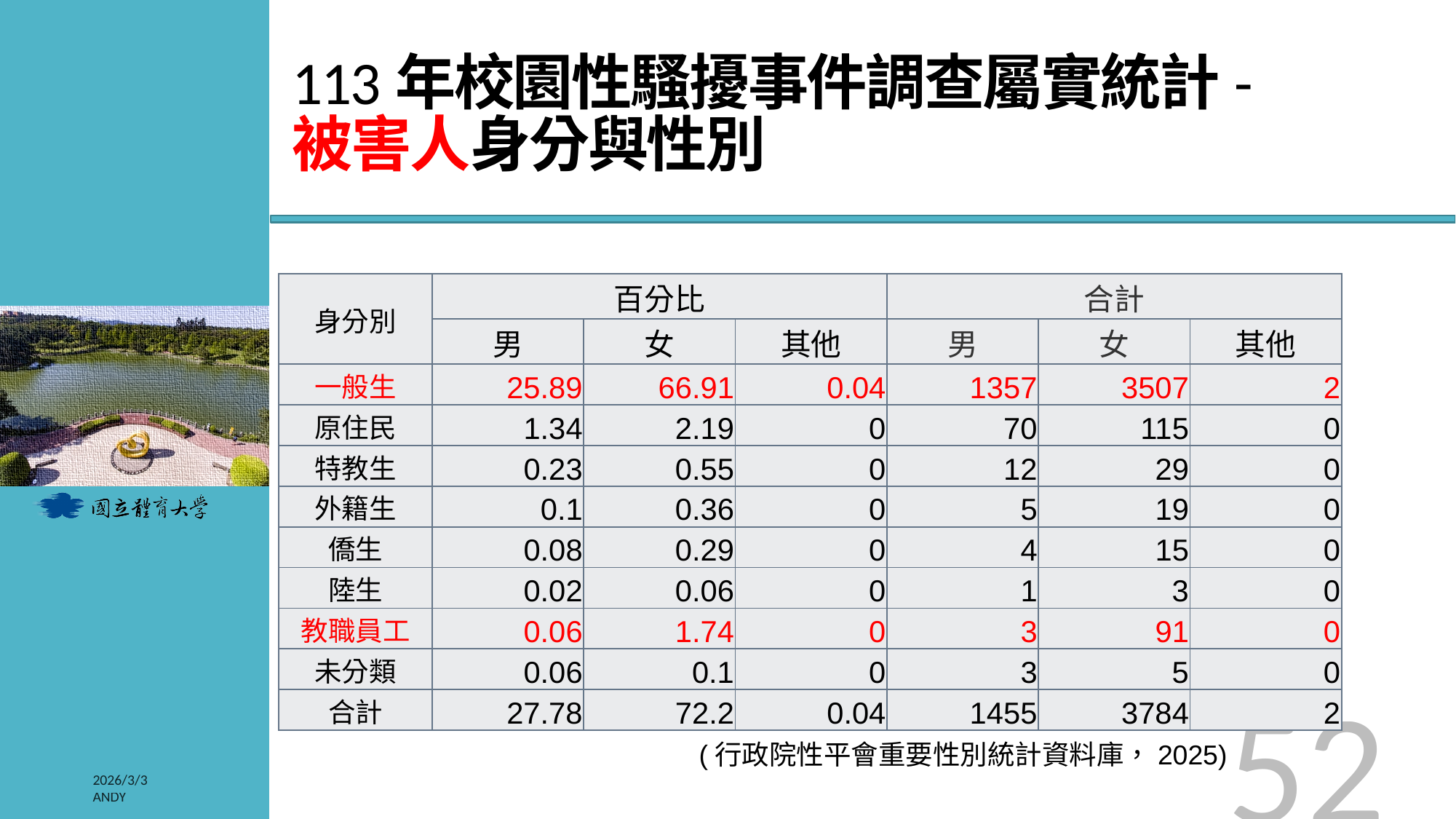

# 113年校園性騷擾事件調查屬實統計- 被害人身分與性別
| 身分別 | 百分比 |  |  | 合計 |  |  |
| --- | --- | --- | --- | --- | --- | --- |
|  | 男 | 女 | 其他 | 男 | 女 | 其他 |
| 一般生 | 25.89 | 66.91 | 0.04 | 1357 | 3507 | 2 |
| 原住民 | 1.34 | 2.19 | 0 | 70 | 115 | 0 |
| 特教生 | 0.23 | 0.55 | 0 | 12 | 29 | 0 |
| 外籍生 | 0.1 | 0.36 | 0 | 5 | 19 | 0 |
| 僑生 | 0.08 | 0.29 | 0 | 4 | 15 | 0 |
| 陸生 | 0.02 | 0.06 | 0 | 1 | 3 | 0 |
| 教職員工 | 0.06 | 1.74 | 0 | 3 | 91 | 0 |
| 未分類 | 0.06 | 0.1 | 0 | 3 | 5 | 0 |
| 合計 | 27.78 | 72.2 | 0.04 | 1455 | 3784 | 2 |
52
(行政院性平會重要性別統計資料庫，2025)
2026/3/3
Andy